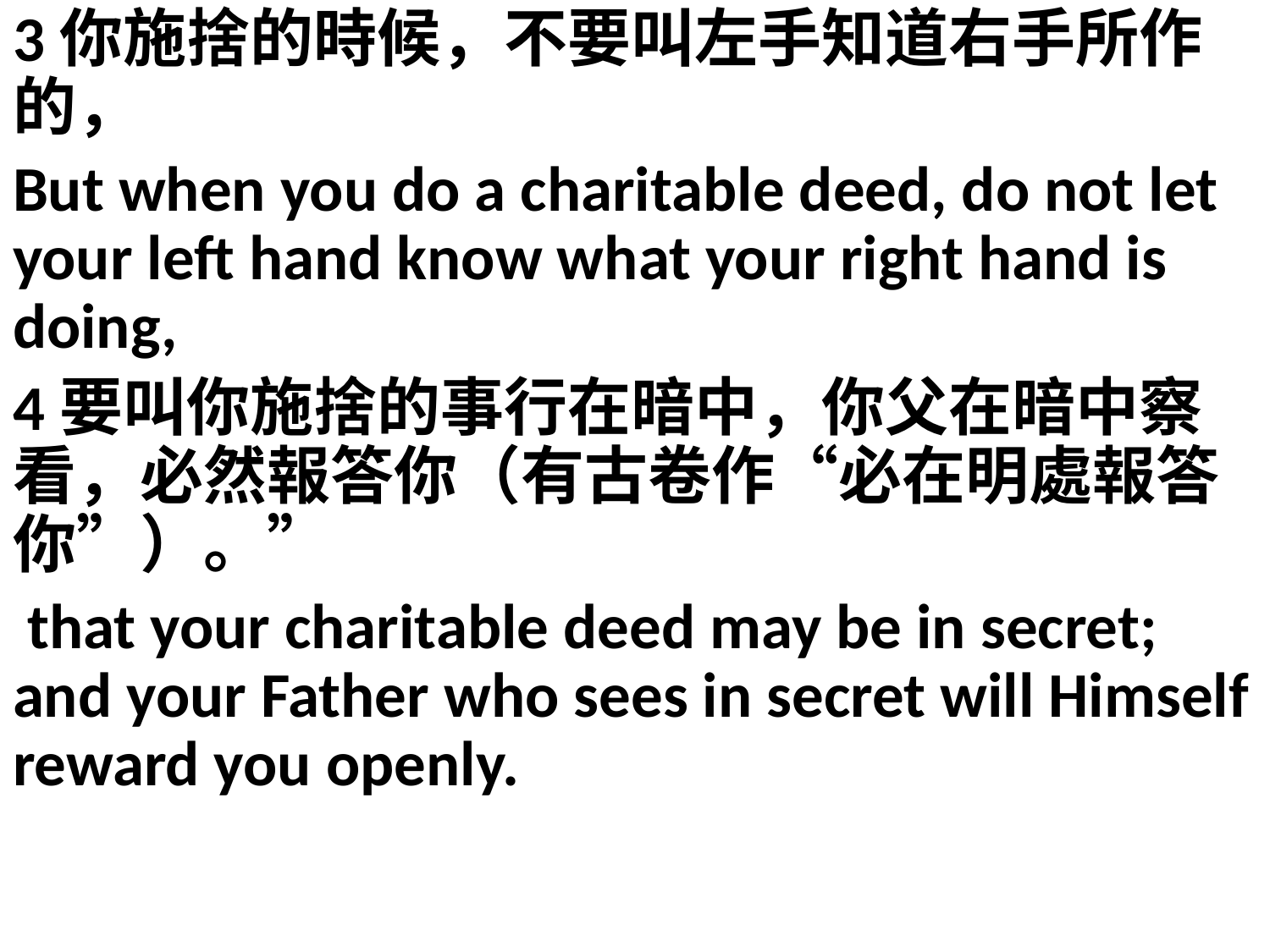

3你施捨的時候，不要叫左手知道右手所作的，
But when you do a charitable deed, do not let your left hand know what your right hand is doing,
4要叫你施捨的事行在暗中，你父在暗中察看，必然報答你（有古卷作“必在明處報答你”）。”
 that your charitable deed may be in secret; and your Father who sees in secret will Himself reward you openly.